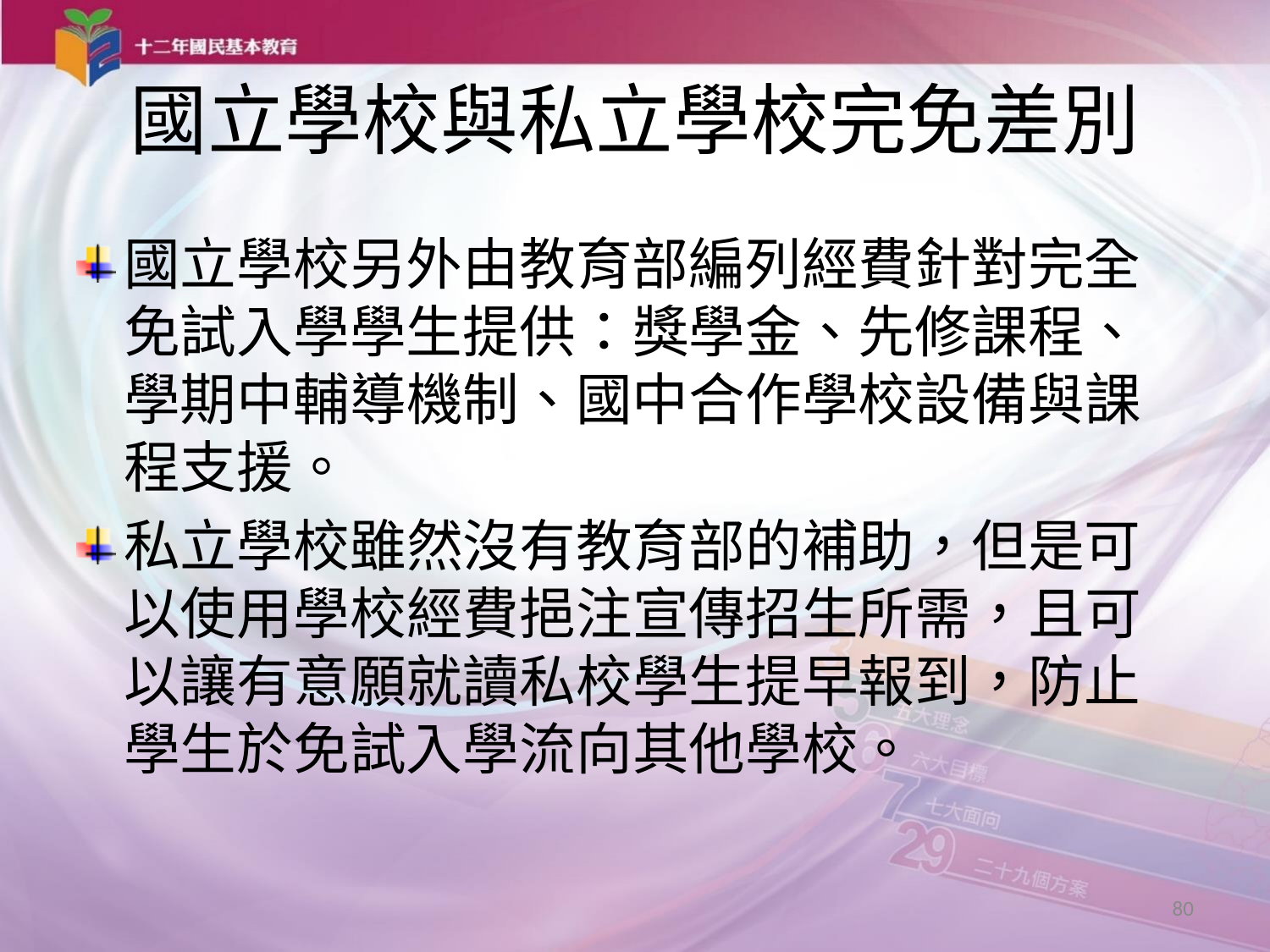

# 國立學校與私立學校完免差別
國立學校另外由教育部編列經費針對完全免試入學學生提供：獎學金、先修課程、學期中輔導機制、國中合作學校設備與課程支援。
私立學校雖然沒有教育部的補助，但是可以使用學校經費挹注宣傳招生所需，且可以讓有意願就讀私校學生提早報到，防止學生於免試入學流向其他學校。
80